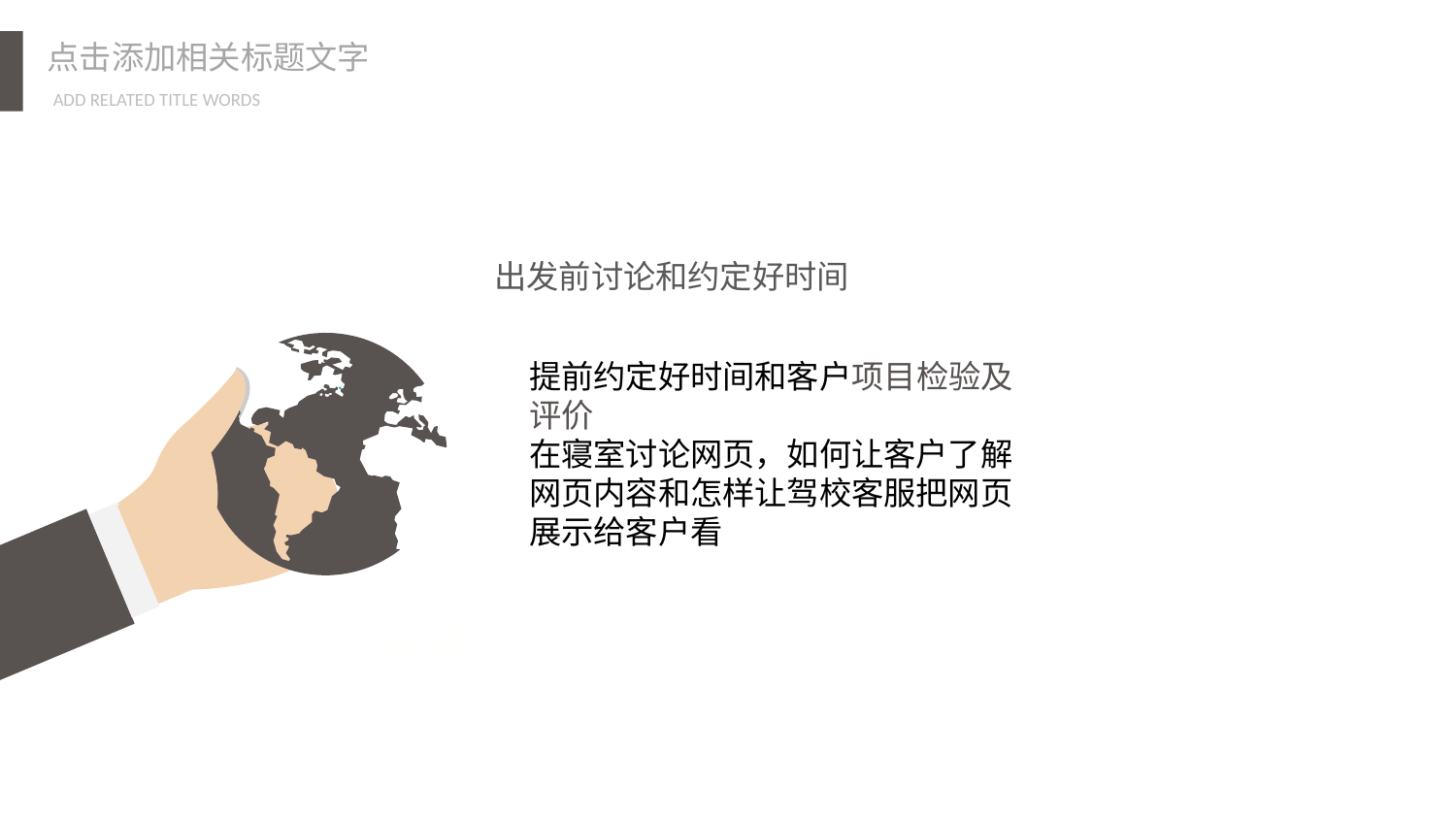

出发前讨论和约定好时间

提前约定好时间和客户项目检验及评价
在寝室讨论网页，如何让客户了解网页内容和怎样让驾校客服把网页展示给客户看